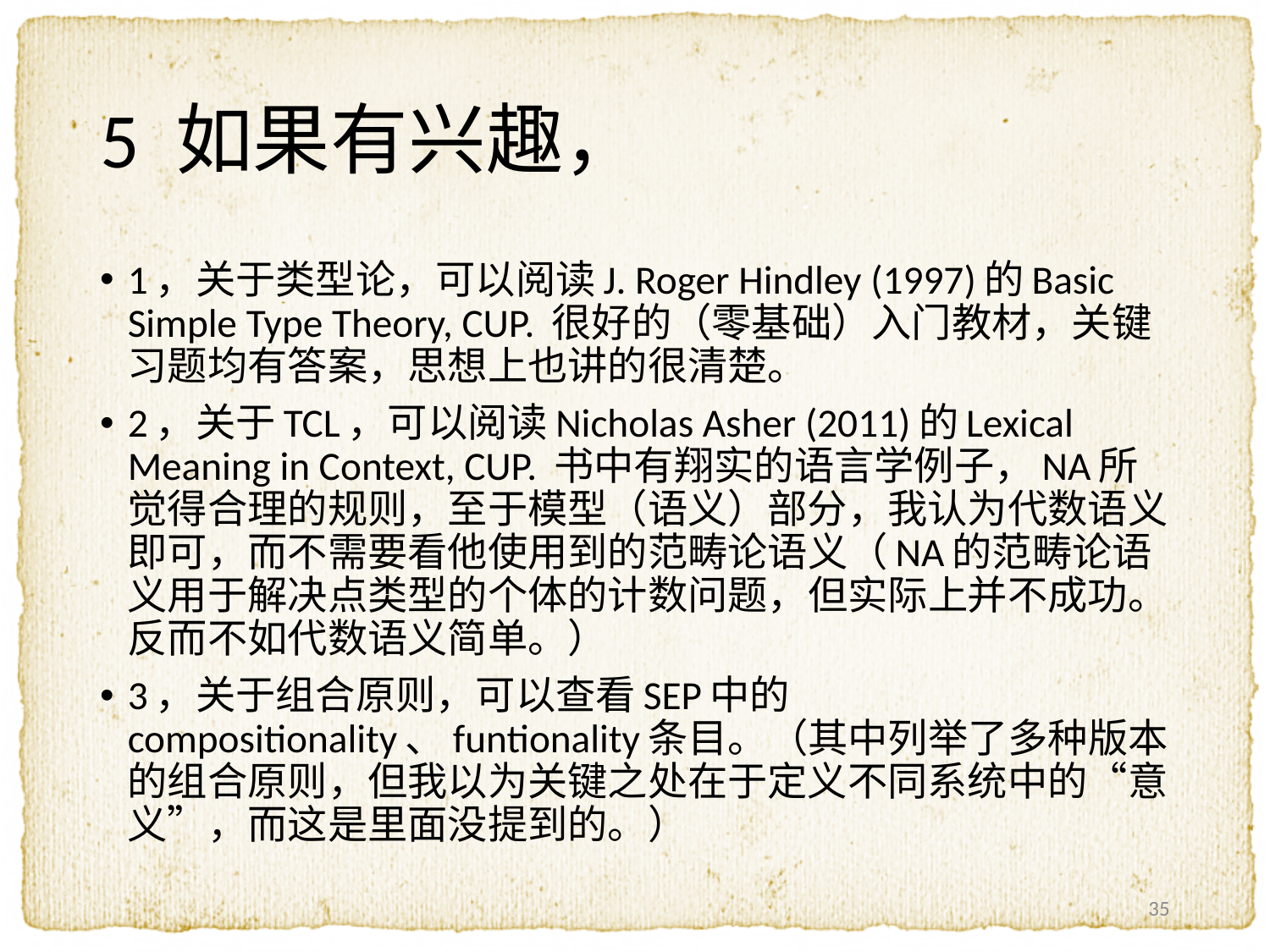

# 5 如果有兴趣，
1，关于类型论，可以阅读J. Roger Hindley (1997)的Basic Simple Type Theory, CUP. 很好的（零基础）入门教材，关键习题均有答案，思想上也讲的很清楚。
2，关于TCL，可以阅读Nicholas Asher (2011)的Lexical Meaning in Context, CUP. 书中有翔实的语言学例子，NA所觉得合理的规则，至于模型（语义）部分，我认为代数语义即可，而不需要看他使用到的范畴论语义（NA的范畴论语义用于解决点类型的个体的计数问题，但实际上并不成功。反而不如代数语义简单。）
3，关于组合原则，可以查看SEP中的compositionality、funtionality条目。（其中列举了多种版本的组合原则，但我以为关键之处在于定义不同系统中的“意义”，而这是里面没提到的。）
35